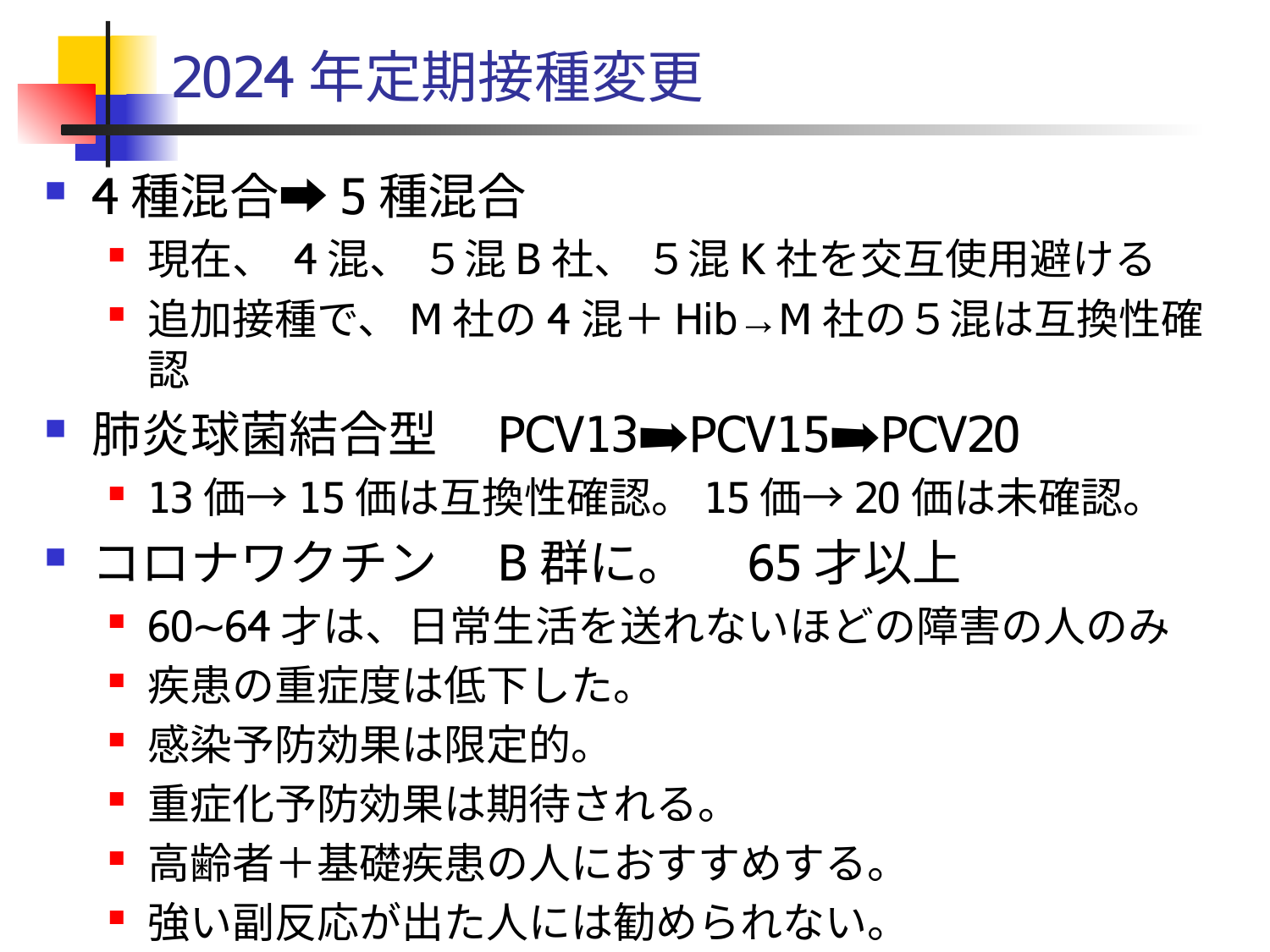

# 2024年定期接種変更
4種混合➡5種混合
現在、 4混、 ５混B社、 ５混K社を交互使用避ける
追加接種で、M社の4混＋Hib→M社の５混は互換性確認
肺炎球菌結合型　PCV13➡PCV15➡PCV20
13価→15価は互換性確認。15価→20価は未確認。
コロナワクチン　B群に。　65才以上
60~64才は、日常生活を送れないほどの障害の人のみ
疾患の重症度は低下した。
感染予防効果は限定的。
重症化予防効果は期待される。
高齢者＋基礎疾患の人におすすめする。
強い副反応が出た人には勧められない。